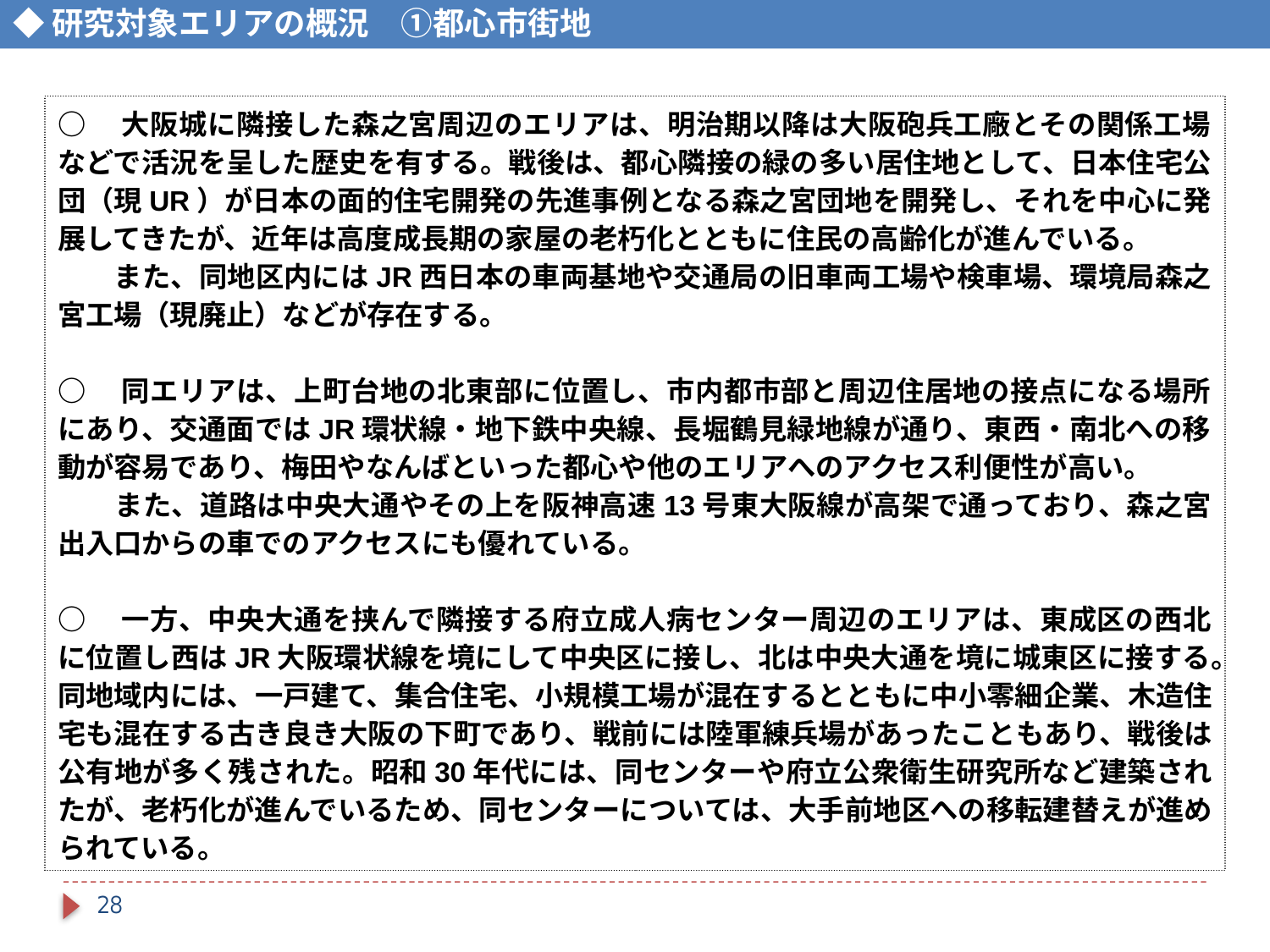

◆研究対象エリアの概況　①都心市街地
○　大阪城に隣接した森之宮周辺のエリアは、明治期以降は大阪砲兵工廠とその関係工場などで活況を呈した歴史を有する。戦後は、都心隣接の緑の多い居住地として、日本住宅公団（現UR）が日本の面的住宅開発の先進事例となる森之宮団地を開発し、それを中心に発展してきたが、近年は高度成長期の家屋の老朽化とともに住民の高齢化が進んでいる。
　　また、同地区内にはJR西日本の車両基地や交通局の旧車両工場や検車場、環境局森之宮工場（現廃止）などが存在する。

○　同エリアは、上町台地の北東部に位置し、市内都市部と周辺住居地の接点になる場所にあり、交通面ではJR環状線・地下鉄中央線、長堀鶴見緑地線が通り、東西・南北への移動が容易であり、梅田やなんばといった都心や他のエリアへのアクセス利便性が高い。
　　また、道路は中央大通やその上を阪神高速13号東大阪線が高架で通っており、森之宮出入口からの車でのアクセスにも優れている。

○　一方、中央大通を挟んで隣接する府立成人病センター周辺のエリアは、東成区の西北に位置し西はJR大阪環状線を境にして中央区に接し、北は中央大通を境に城東区に接する。同地域内には、一戸建て、集合住宅、小規模工場が混在するとともに中小零細企業、木造住宅も混在する古き良き大阪の下町であり、戦前には陸軍練兵場があったこともあり、戦後は公有地が多く残された。昭和30年代には、同センターや府立公衆衛生研究所など建築されたが、老朽化が進んでいるため、同センターについては、大手前地区への移転建替えが進められている。
28